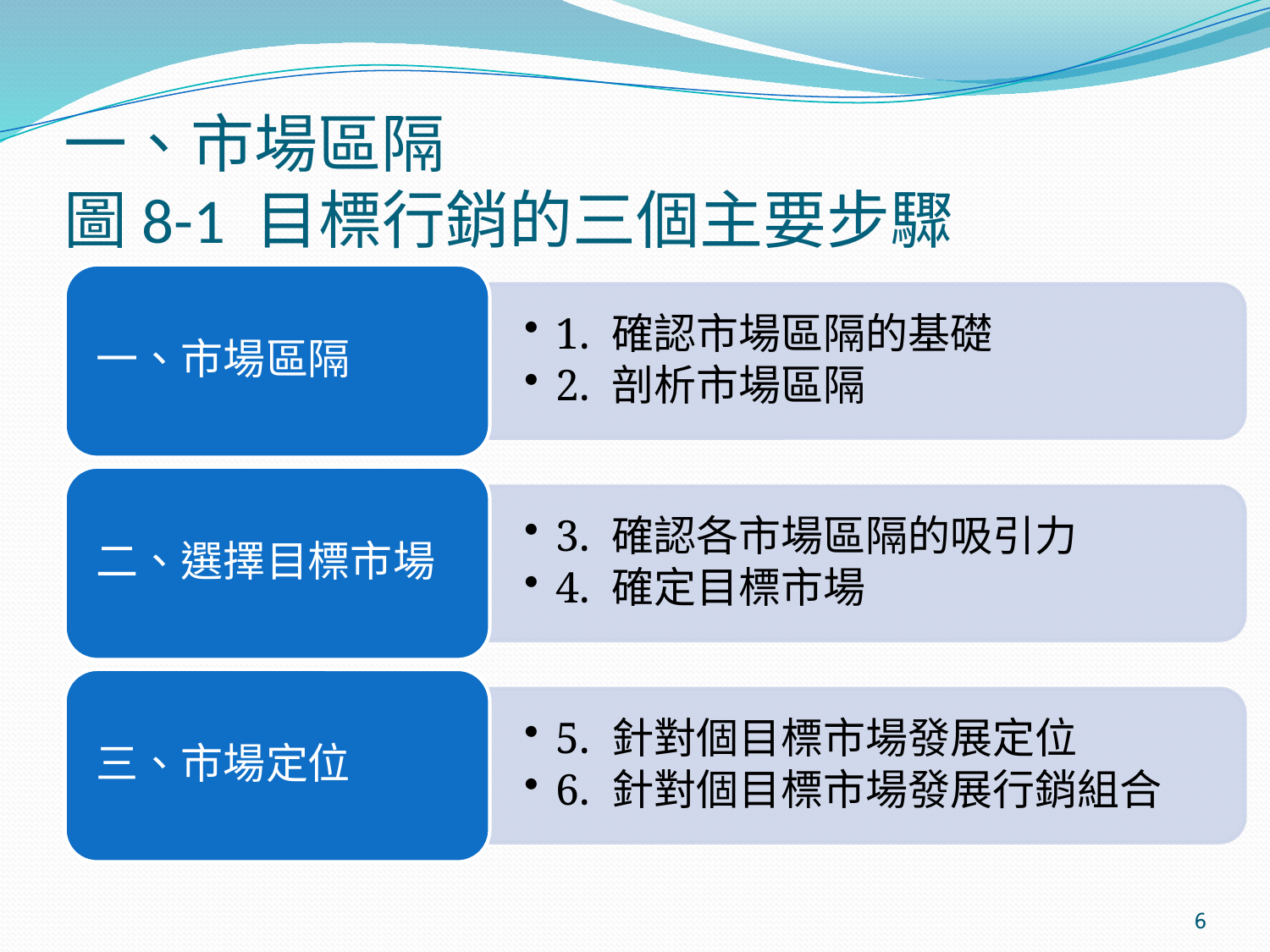

# 一、市場區隔 圖8-1 目標行銷的三個主要步驟
1. 確認市場區隔的基礎
2. 剖析市場區隔
一、市場區隔
3. 確認各市場區隔的吸引力
4. 確定目標市場
二、選擇目標市場
5. 針對個目標市場發展定位
6. 針對個目標市場發展行銷組合
三、市場定位
6